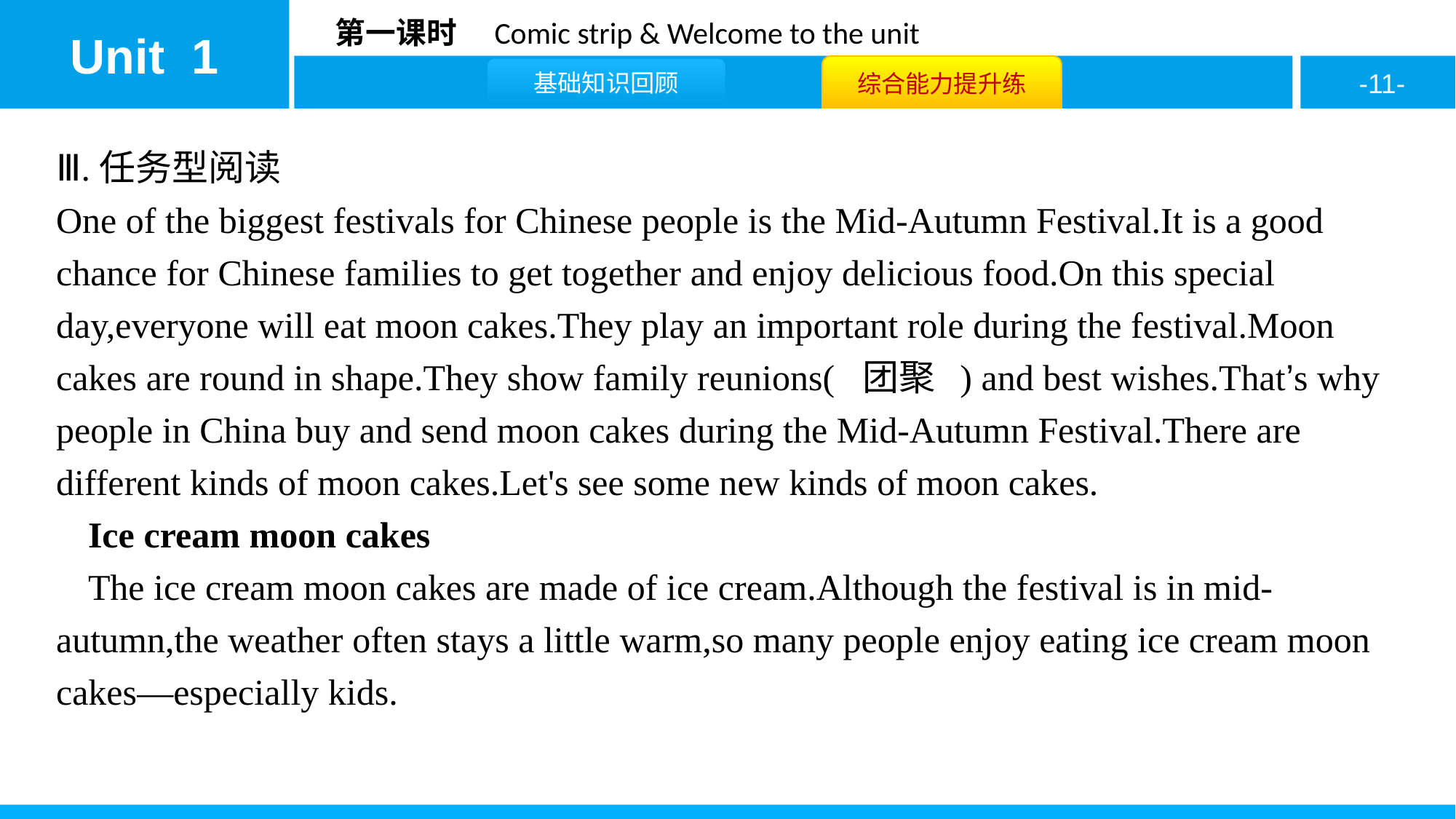

Ⅲ.任务型阅读
One of the biggest festivals for Chinese people is the Mid-Autumn Festival.It is a good chance for Chinese families to get together and enjoy delicious food.On this special day,everyone will eat moon cakes.They play an important role during the festival.Moon cakes are round in shape.They show family reunions(  团聚  ) and best wishes.That’s why people in China buy and send moon cakes during the Mid-Autumn Festival.There are different kinds of moon cakes.Let's see some new kinds of moon cakes.
Ice cream moon cakes
The ice cream moon cakes are made of ice cream.Although the festival is in mid-autumn,the weather often stays a little warm,so many people enjoy eating ice cream moon cakes—especially kids.